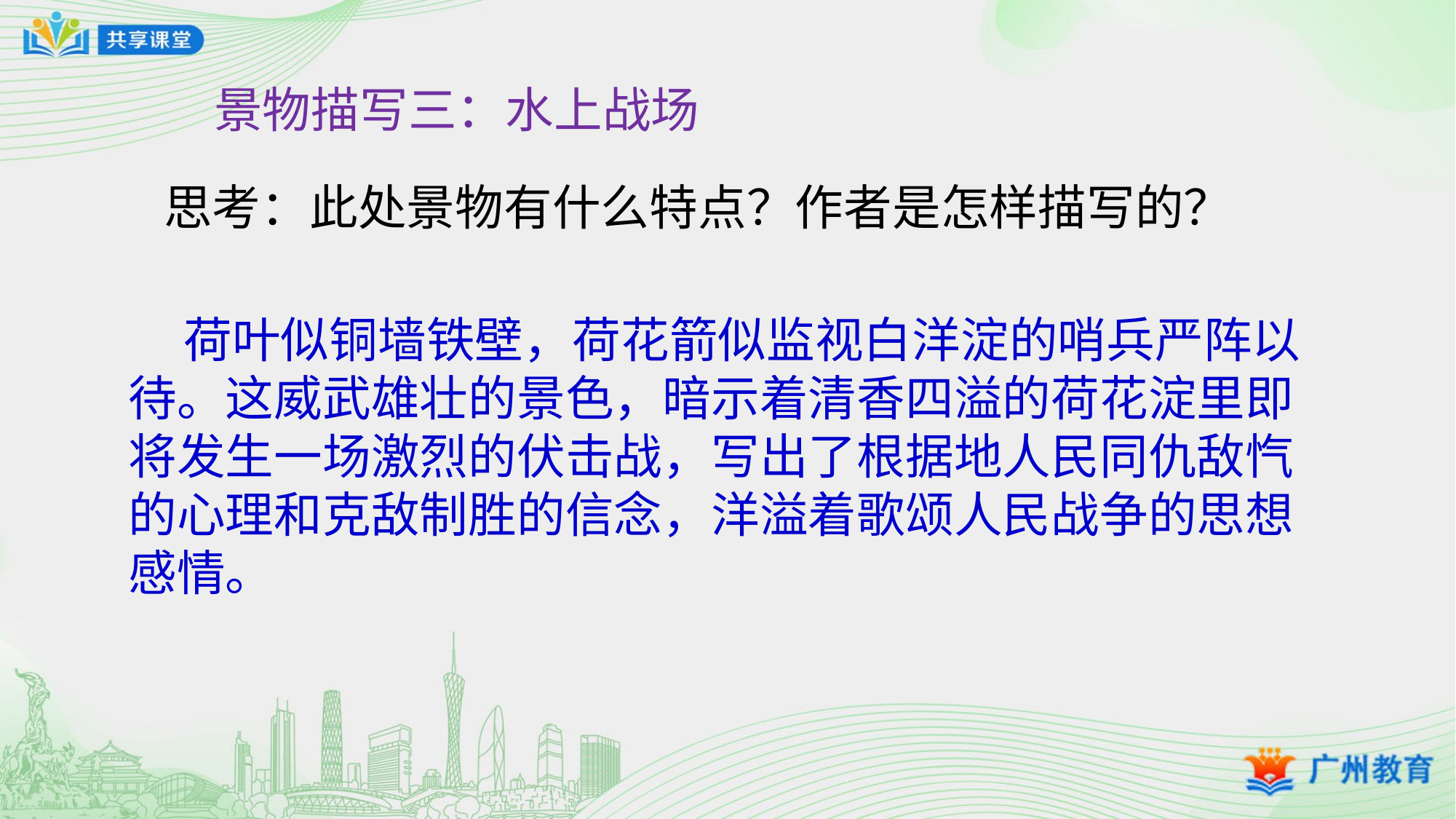

景物描写三：水上战场
思考：此处景物有什么特点？作者是怎样描写的？
    荷叶似铜墙铁壁，荷花箭似监视白洋淀的哨兵严阵以待。这威武雄壮的景色，暗示着清香四溢的荷花淀里即将发生一场激烈的伏击战，写出了根据地人民同仇敌忾的心理和克敌制胜的信念，洋溢着歌颂人民战争的思想感情。